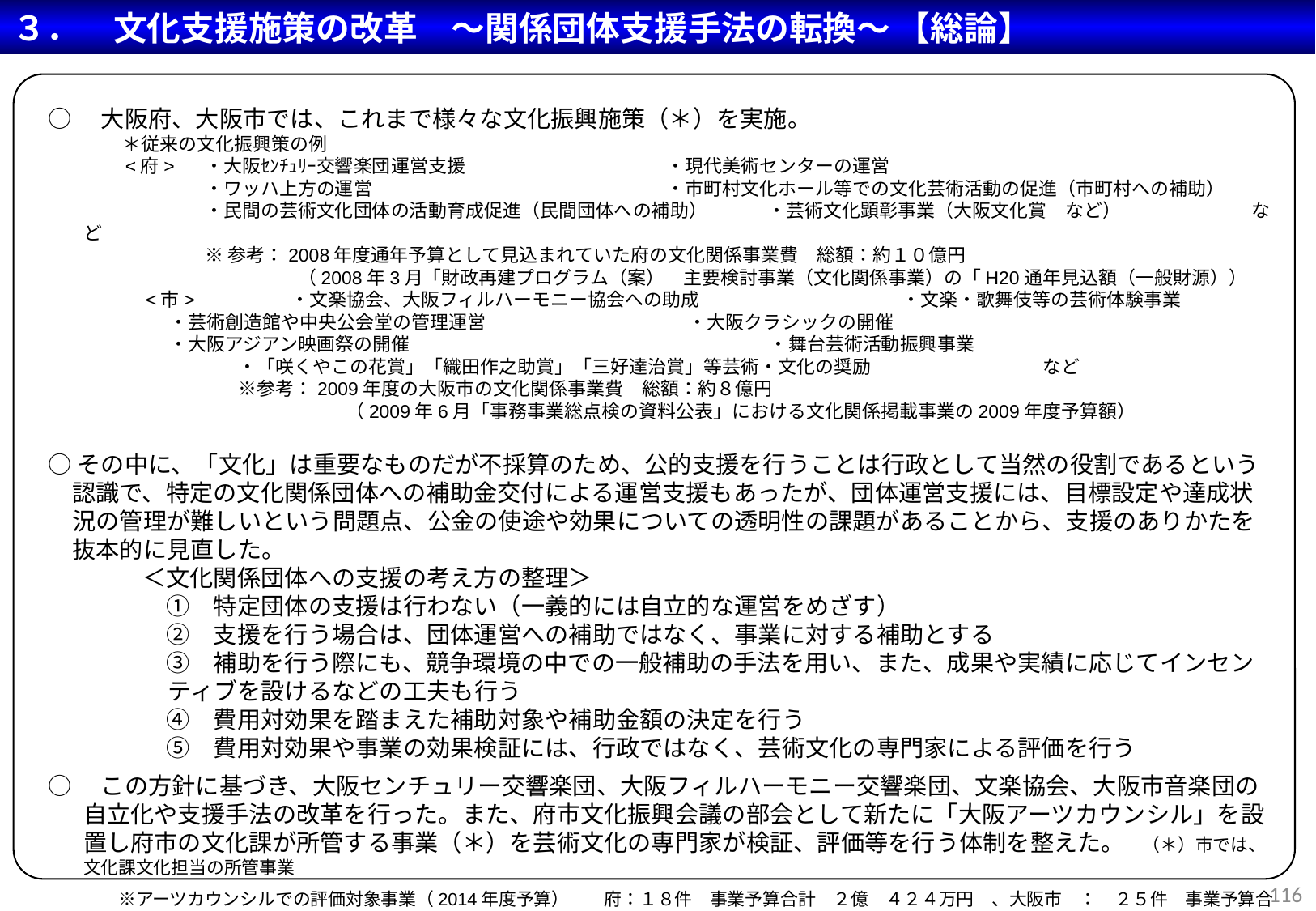

３．　文化支援施策の改革　～関係団体支援手法の転換～ 【総論】

○　大阪府、大阪市では、これまで様々な文化振興施策（＊）を実施。
　　　　＊従来の文化振興策の例
	　　<府>	・大阪ｾﾝﾁｭﾘｰ交響楽団運営支援	                       ・現代美術センターの運営
		・ワッハ上方の運営		                       ・市町村文化ホール等での文化芸術活動の促進（市町村への補助）
		・民間の芸術文化団体の活動育成促進（民間団体への補助）　　　 ・芸術文化顕彰事業（大阪文化賞　など）　　　　　　　など
		※参考：2008年度通年予算として見込まれていた府の文化関係事業費　総額：約１０億円
		　　　　　（2008年3月「財政再建プログラム（案）　主要検討事業（文化関係事業）の「H20通年見込額（一般財源））
　　　　　<市>　	・文楽協会、大阪フィルハーモニー協会への助成                   	 ・文楽・歌舞伎等の芸術体験事業
	・芸術創造館や中央公会堂の管理運営        　　　                  　　・大阪クラシックの開催
	・大阪アジアン映画祭の開催　　　　　　　　　　　　　　                   　・舞台芸術活動振興事業
　　　　　　　　　　 ・「咲くやこの花賞」「織田作之助賞」「三好達治賞」等芸術・文化の奨励 　　　　　　　　　など
　　　　　　　　　　 ※参考：2009年度の大阪市の文化関係事業費　総額：約８億円
　　　　　　　　　　　　　　　　（2009年6月「事務事業総点検の資料公表」における文化関係掲載事業の2009年度予算額）

○その中に、「文化」は重要なものだが不採算のため、公的支援を行うことは行政として当然の役割であるという認識で、特定の文化関係団体への補助金交付による運営支援もあったが、団体運営支援には、目標設定や達成状況の管理が難しいという問題点、公金の使途や効果についての透明性の課題があることから、支援のありかたを抜本的に見直した。
　　　　＜文化関係団体への支援の考え方の整理＞
　　　　　①　特定団体の支援は行わない（一義的には自立的な運営をめざす）
　　　　　②　支援を行う場合は、団体運営への補助ではなく、事業に対する補助とする
　　　　　③　補助を行う際にも、競争環境の中での一般補助の手法を用い、また、成果や実績に応じてインセンティブを設けるなどの工夫も行う
　　　　　④　費用対効果を踏まえた補助対象や補助金額の決定を行う
　　　　　⑤　費用対効果や事業の効果検証には、行政ではなく、芸術文化の専門家による評価を行う
○　この方針に基づき、大阪センチュリー交響楽団、大阪フィルハーモニー交響楽団、文楽協会、大阪市音楽団の自立化や支援手法の改革を行った。また、府市文化振興会議の部会として新たに「大阪アーツカウンシル」を設置し府市の文化課が所管する事業（＊）を芸術文化の専門家が検証、評価等を行う体制を整えた。　（＊）市では、文化課文化担当の所管事業
　　　　※アーツカウンシルでの評価対象事業（2014年度予算）　　府：１８件　事業予算合計　２億　４２４万円　、大阪市　：　２５件　事業予算合計　３億３，７６０万円
116